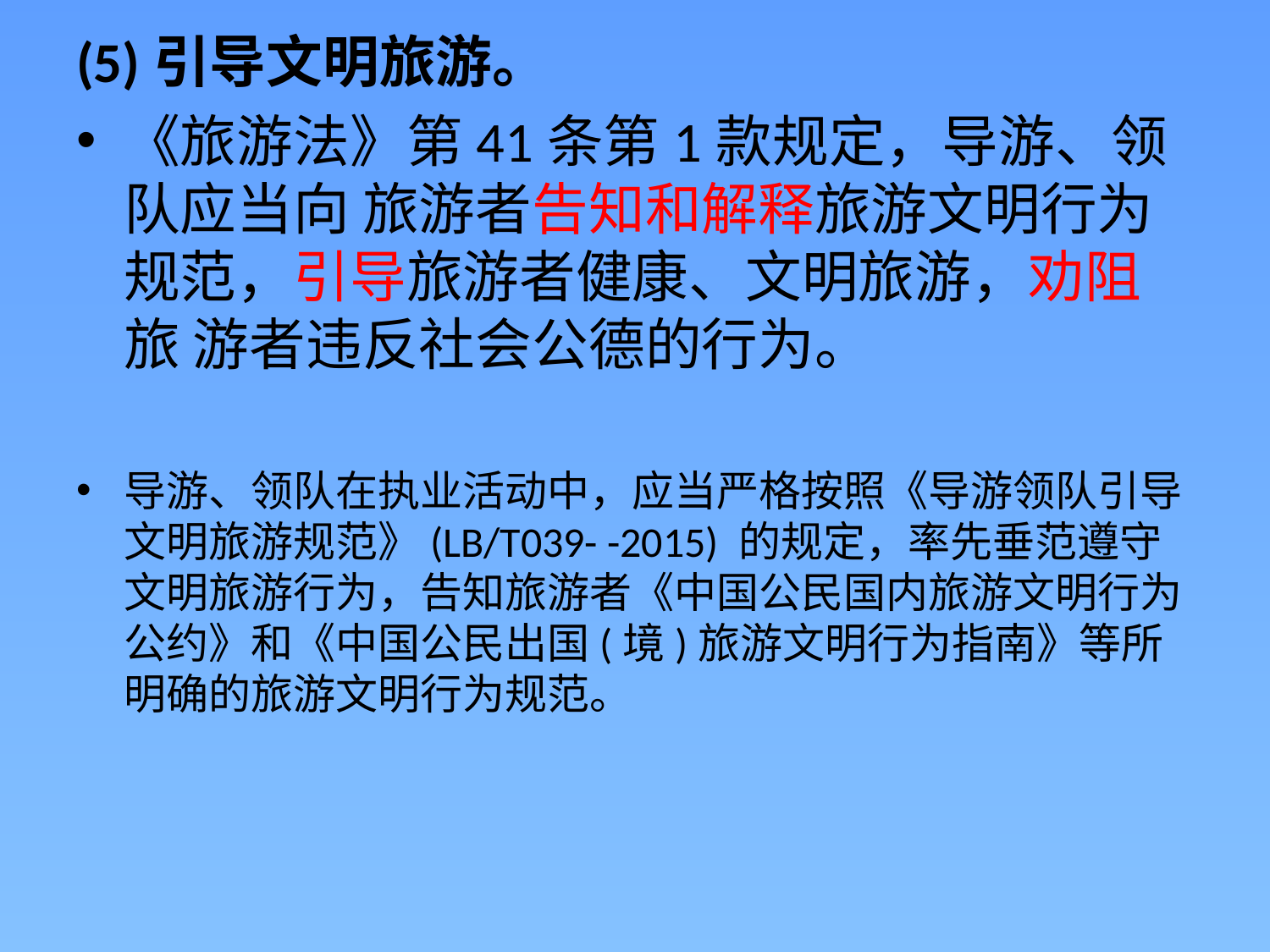

(5)引导文明旅游。
《旅游法》第41条第1款规定，导游、领队应当向 旅游者告知和解释旅游文明行为规范，引导旅游者健康、文明旅游，劝阻旅 游者违反社会公德的行为。

导游、领队在执业活动中，应当严格按照《导游领队引导文明旅游规范》(LB/T039- -2015) 的规定，率先垂范遵守文明旅游行为，告知旅游者《中国公民国内旅游文明行为公约》和《中国公民出国(境)旅游文明行为指南》等所明确的旅游文明行为规范。